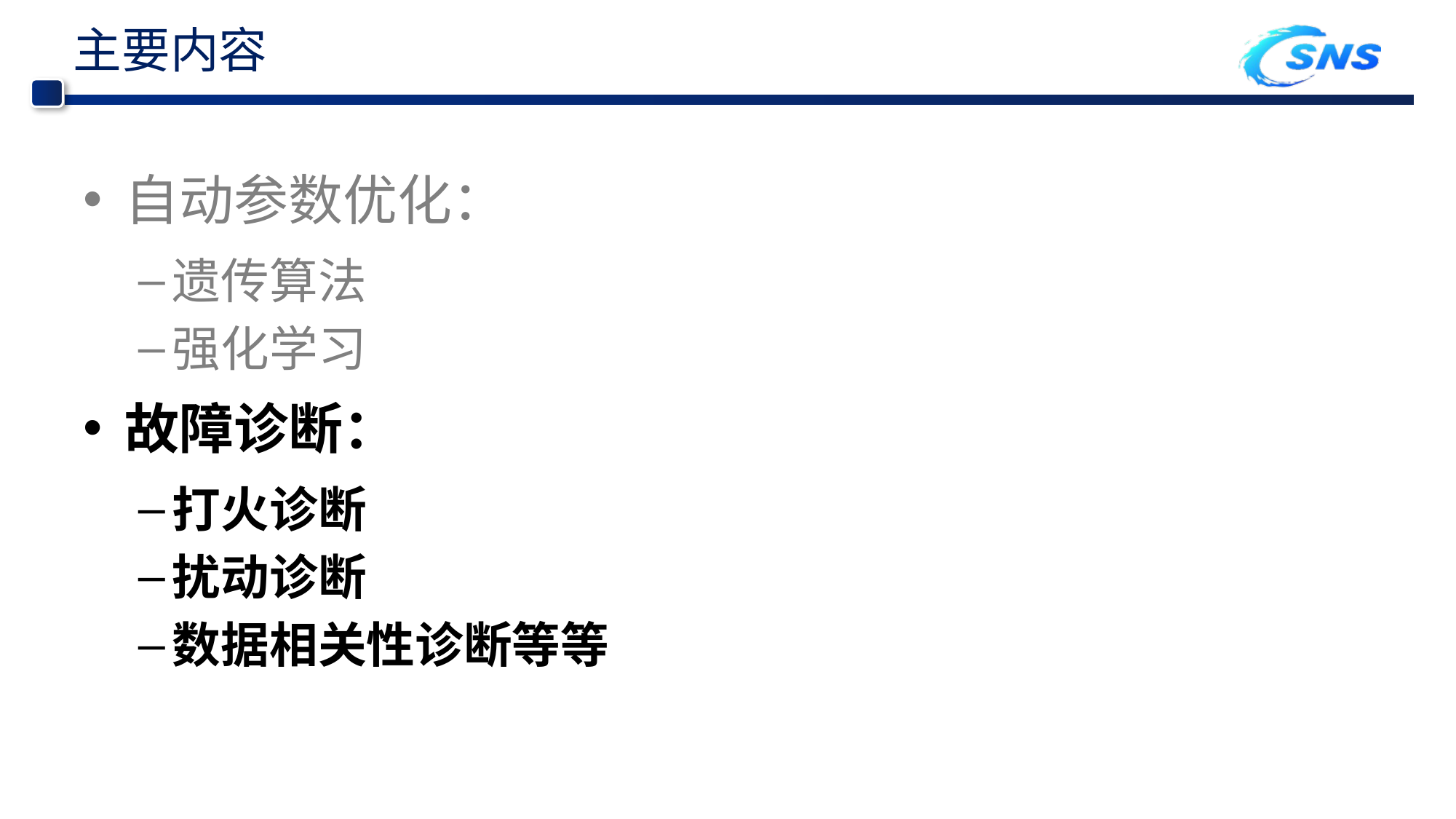

# 主要内容
自动参数优化：
遗传算法
强化学习
故障诊断：
打火诊断
扰动诊断
数据相关性诊断等等

13